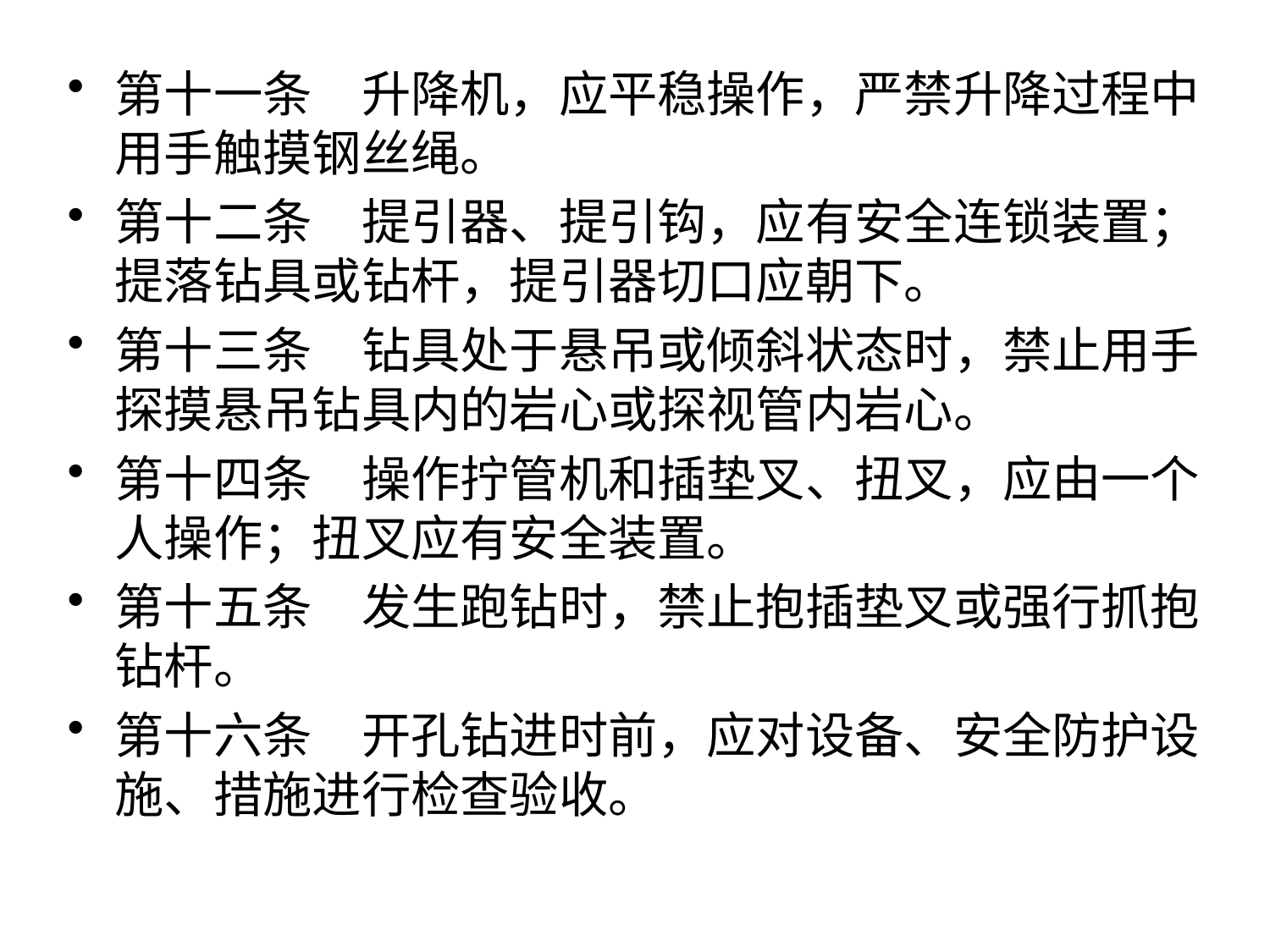

第十一条　升降机，应平稳操作，严禁升降过程中用手触摸钢丝绳。
第十二条　提引器、提引钩，应有安全连锁装置；提落钻具或钻杆，提引器切口应朝下。
第十三条　钻具处于悬吊或倾斜状态时，禁止用手探摸悬吊钻具内的岩心或探视管内岩心。
第十四条　操作拧管机和插垫叉、扭叉，应由一个人操作；扭叉应有安全装置。
第十五条　发生跑钻时，禁止抱插垫叉或强行抓抱钻杆。
第十六条　开孔钻进时前，应对设备、安全防护设施、措施进行检查验收。